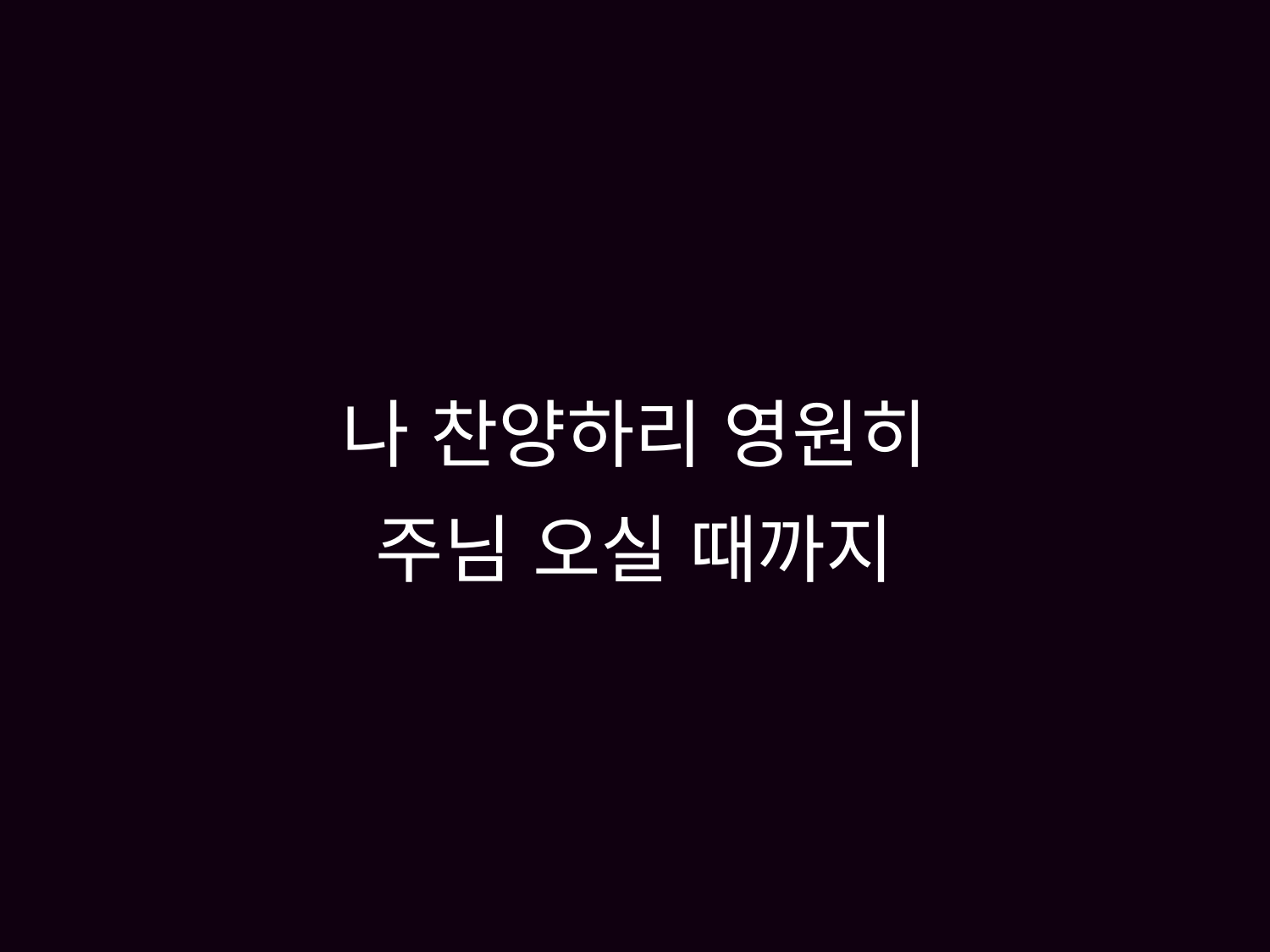

# 나 찬양하리 영원히 주님 오실 때까지